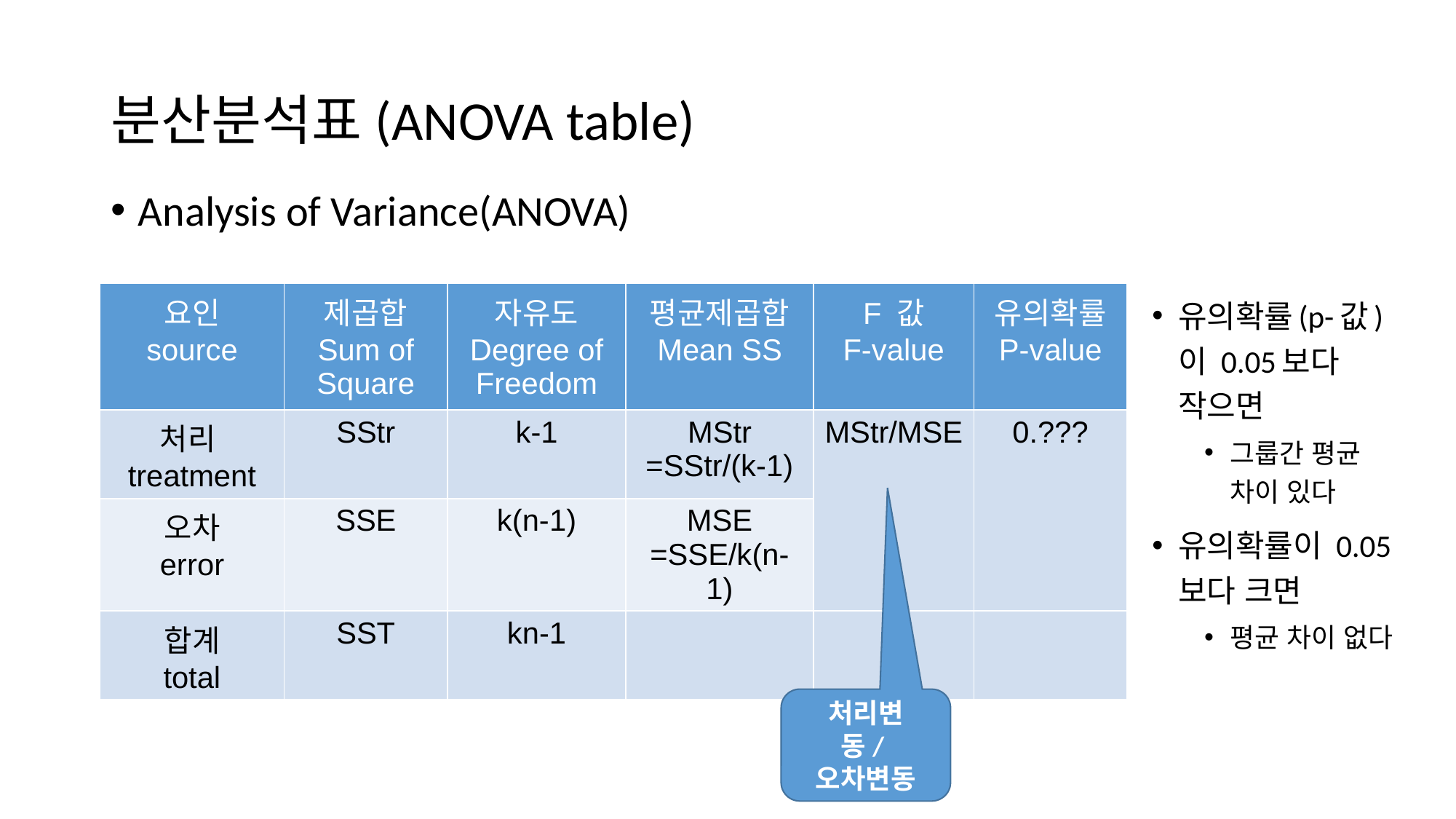

# 분산분석표(ANOVA table)
Analysis of Variance(ANOVA)
| 요인 source | 제곱합 Sum of Square | 자유도 Degree of Freedom | 평균제곱합 Mean SS | F 값 F-value | 유의확률 P-value |
| --- | --- | --- | --- | --- | --- |
| 처리treatment | SStr | k-1 | MStr =SStr/(k-1) | MStr/MSE | 0.??? |
| 오차 error | SSE | k(n-1) | MSE =SSE/k(n-1) |  |  |
| 합계 total | SST | kn-1 |  |  |  |
유의확률(p-값)이 0.05보다 작으면
그룹간 평균 차이 있다
유의확률이 0.05보다 크면
평균 차이 없다
처리변동/오차변동